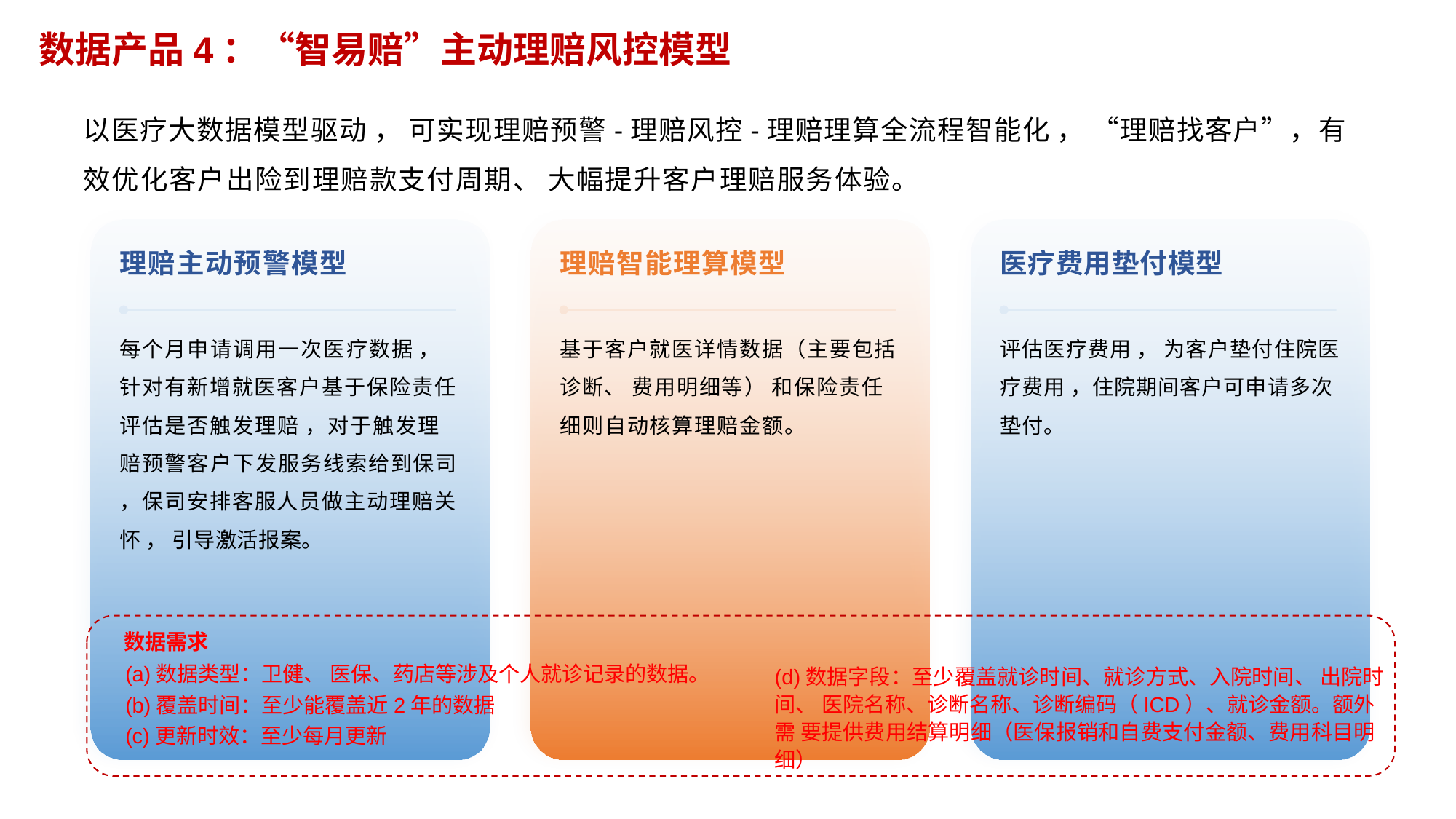

数据产品4：“智易赔”主动理赔风控模型
以医疗大数据模型驱动 ， 可实现理赔预警-理赔风控-理赔理算全流程智能化 ， “理赔找客户”，有效优化客户出险到理赔款支付周期、 大幅提升客户理赔服务体验。
理赔主动预警模型
理赔智能理算模型
医疗费用垫付模型

基于客户就医详情数据（主要包括诊断、 费用明细等） 和保险责任细则自动核算理赔金额。
评估医疗费用 ， 为客户垫付住院医疗费用 ，住院期间客户可申请多次垫付。
每个月申请调用一次医疗数据 ，针对有新增就医客户基于保险责任评估是否触发理赔 ，对于触发理赔预警客户下发服务线索给到保司 ，保司安排客服人员做主动理赔关怀 ， 引导激活报案。

数据需求
(a)数据类型：卫健、 医保、药店等涉及个人就诊记录的数据。
(b)覆盖时间：至少能覆盖近2年的数据
(c)更新时效：至少每月更新

(d)数据字段：至少覆盖就诊时间、就诊方式、入院时间、 出院时间、 医院名称、诊断名称、诊断编码（ICD）、就诊金额。额外需 要提供费用结算明细（医保报销和自费支付金额、费用科目明细）